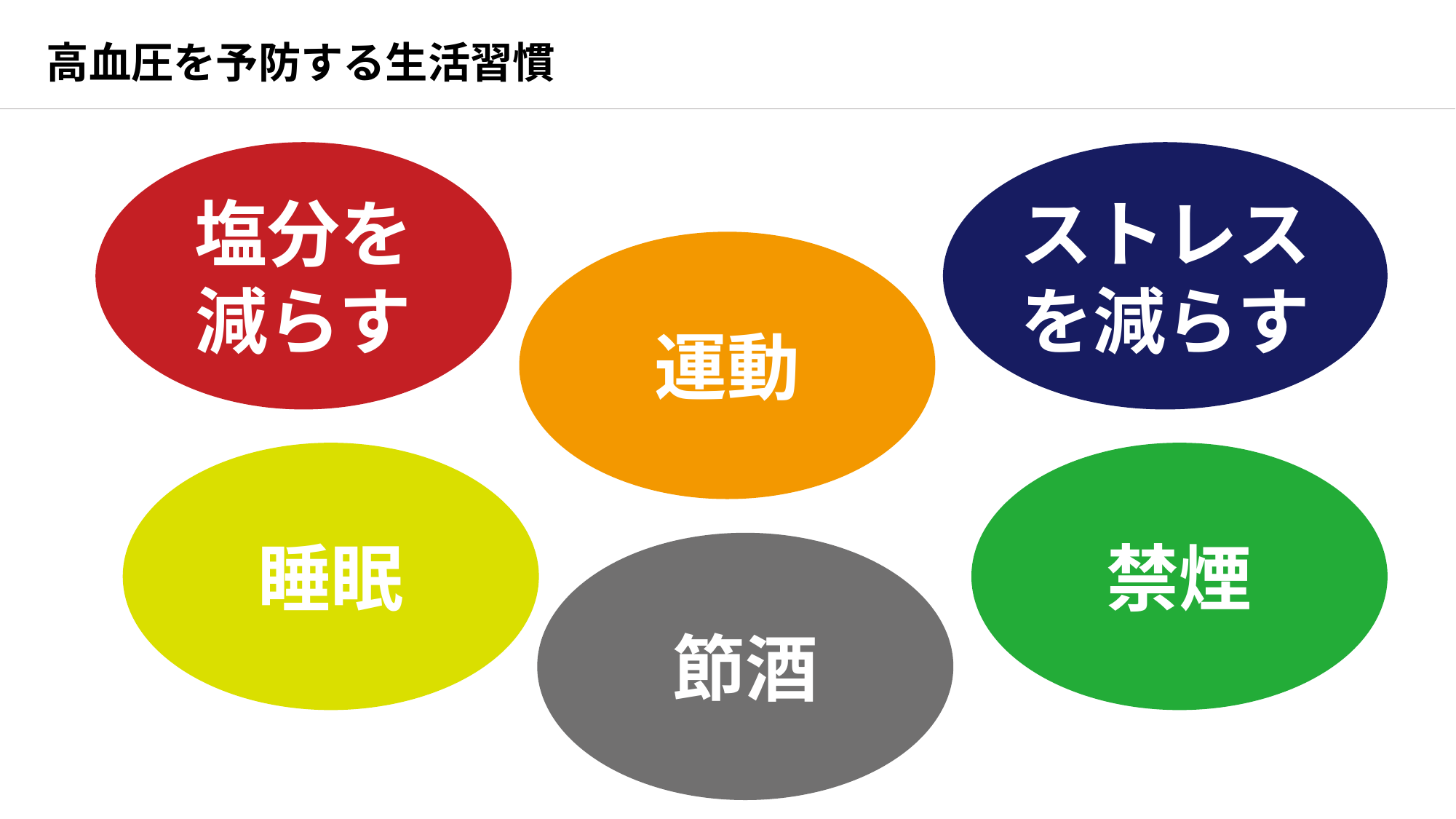

高血圧を予防する生活習慣
ストレスを減らす
塩分を
減らす
運動
禁煙
睡眠
節酒